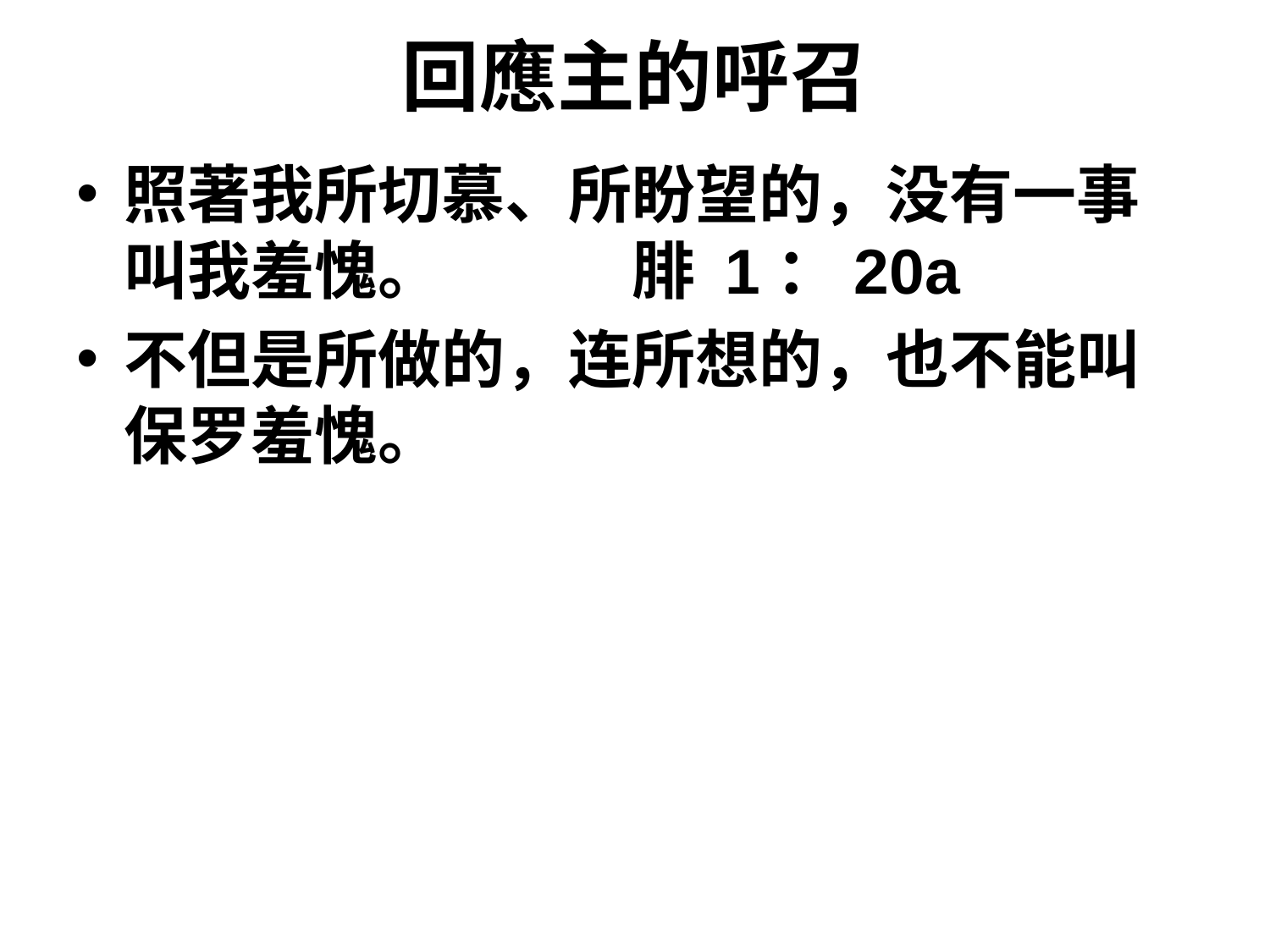

# 回應主的呼召
照著我所切慕、所盼望的，没有一事叫我羞愧。		腓 1：20a
不但是所做的，连所想的，也不能叫保罗羞愧。